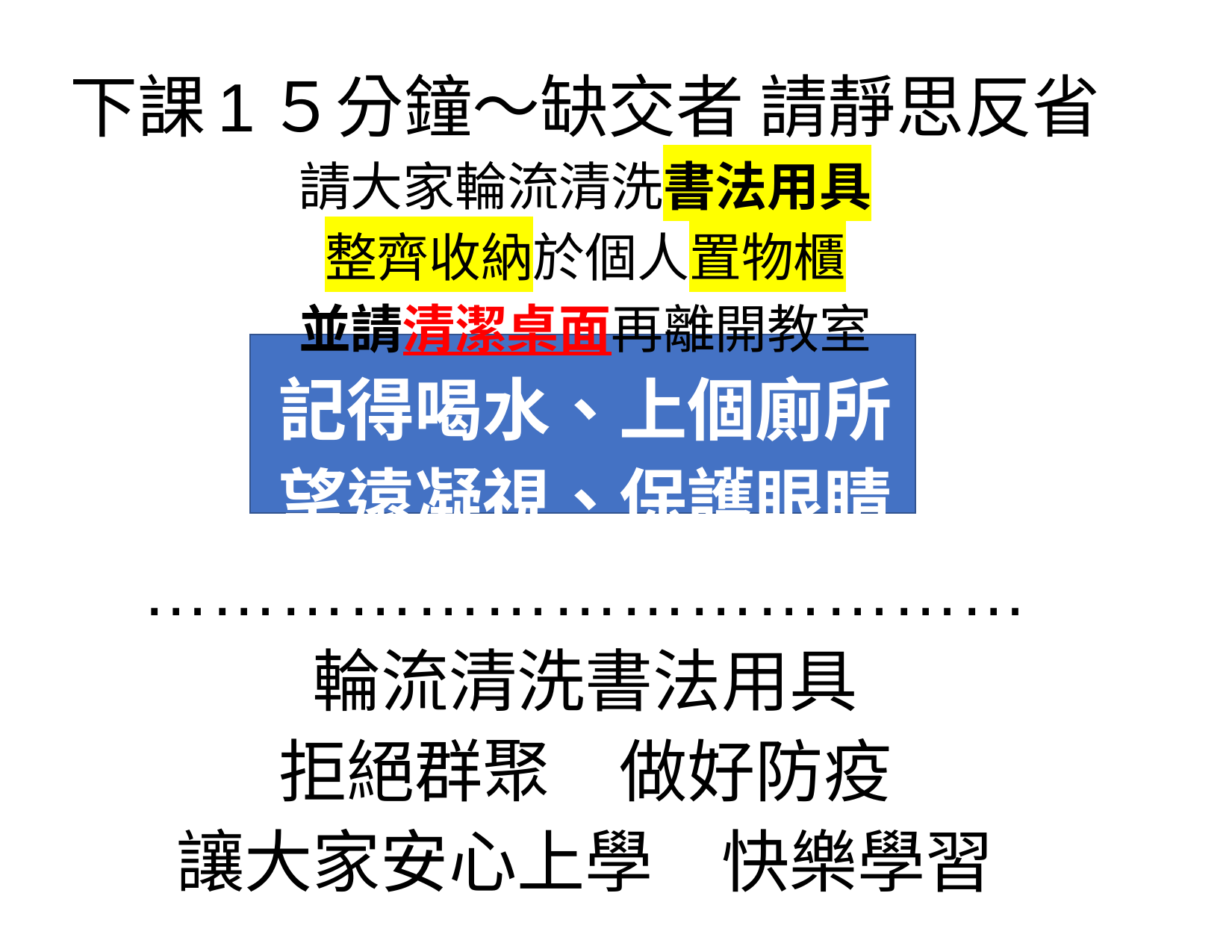

下課1５分鐘～缺交者 請靜思反省
請大家輪流清洗書法用具
整齊收納於個人置物櫃
並請清潔桌面再離開教室
記得喝水、上個廁所
望遠凝視、保護眼睛
…………………………………
輪流清洗書法用具
拒絕群聚　做好防疫
讓大家安心上學　快樂學習